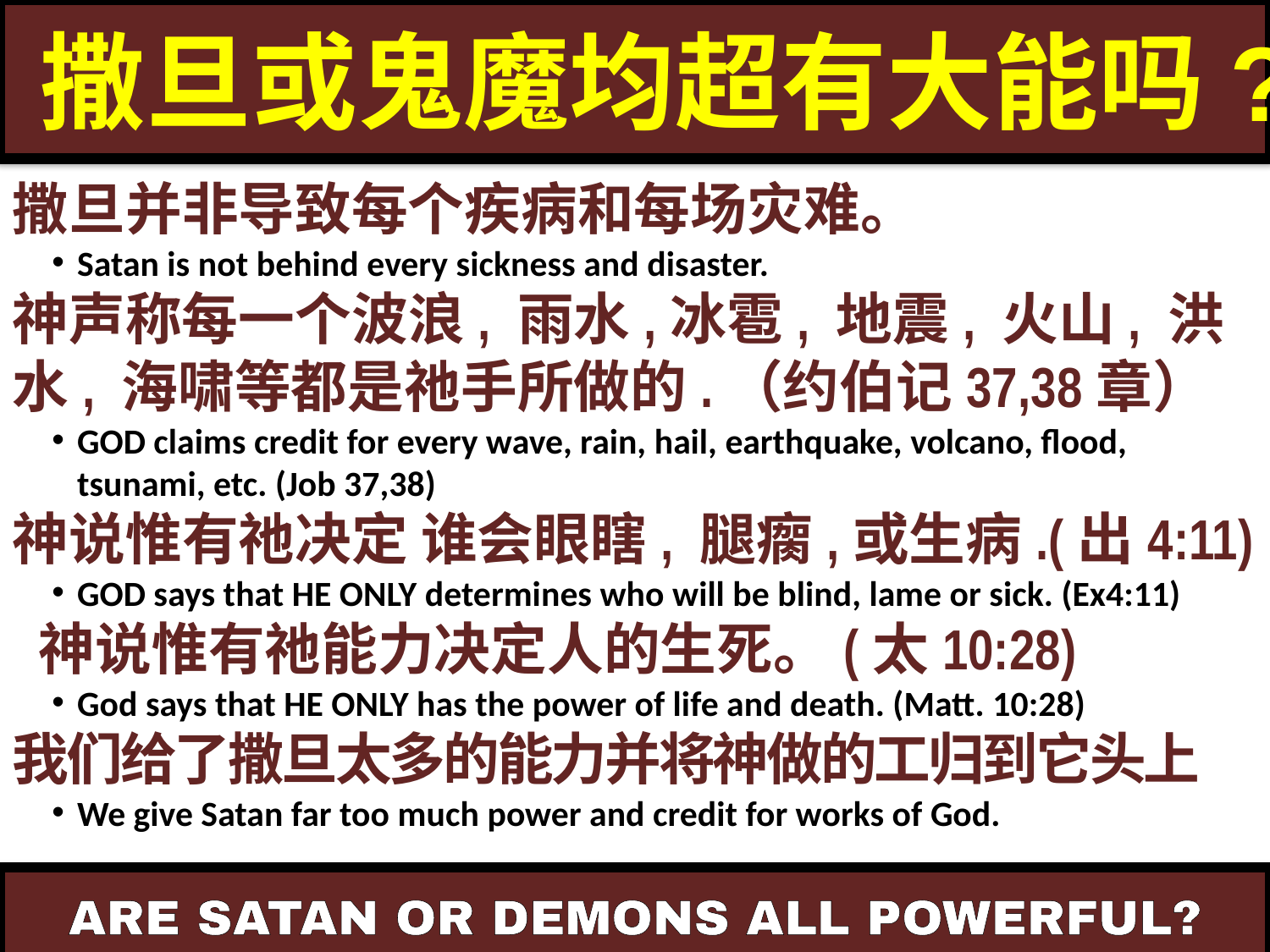

撒旦或鬼魔均超有大能吗?
撒旦并非导致每个疾病和每场灾难。
Satan is not behind every sickness and disaster.
神声称每一个波浪, 雨水,冰雹, 地震, 火山, 洪水, 海啸等都是祂手所做的.（约伯记37,38章）
GOD claims credit for every wave, rain, hail, earthquake, volcano, flood, tsunami, etc. (Job 37,38)
神说惟有祂决定 谁会眼瞎, 腿瘸,或生病.(出4:11)
GOD says that HE ONLY determines who will be blind, lame or sick. (Ex4:11)
 神说惟有祂能力决定人的生死。(太10:28)
God says that HE ONLY has the power of life and death. (Matt. 10:28)
我们给了撒旦太多的能力并将神做的工归到它头上
We give Satan far too much power and credit for works of God.
ARE SATAN OR DEMONS ALL POWERFUL?